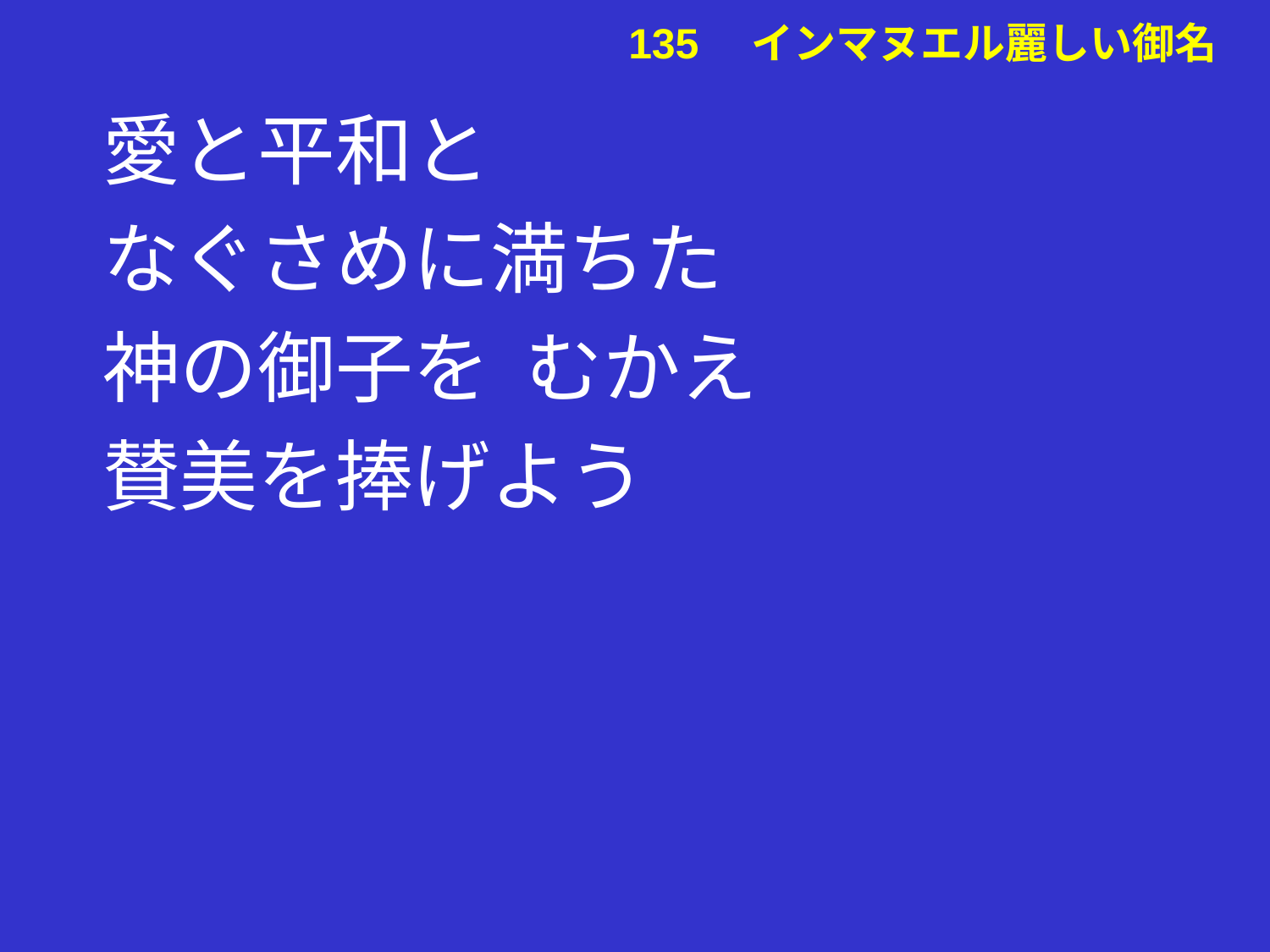

愛と平和と
なぐさめに満ちた
神の御子を  むかえ
賛美を捧げよう

# 135　インマヌエル麗しい御名